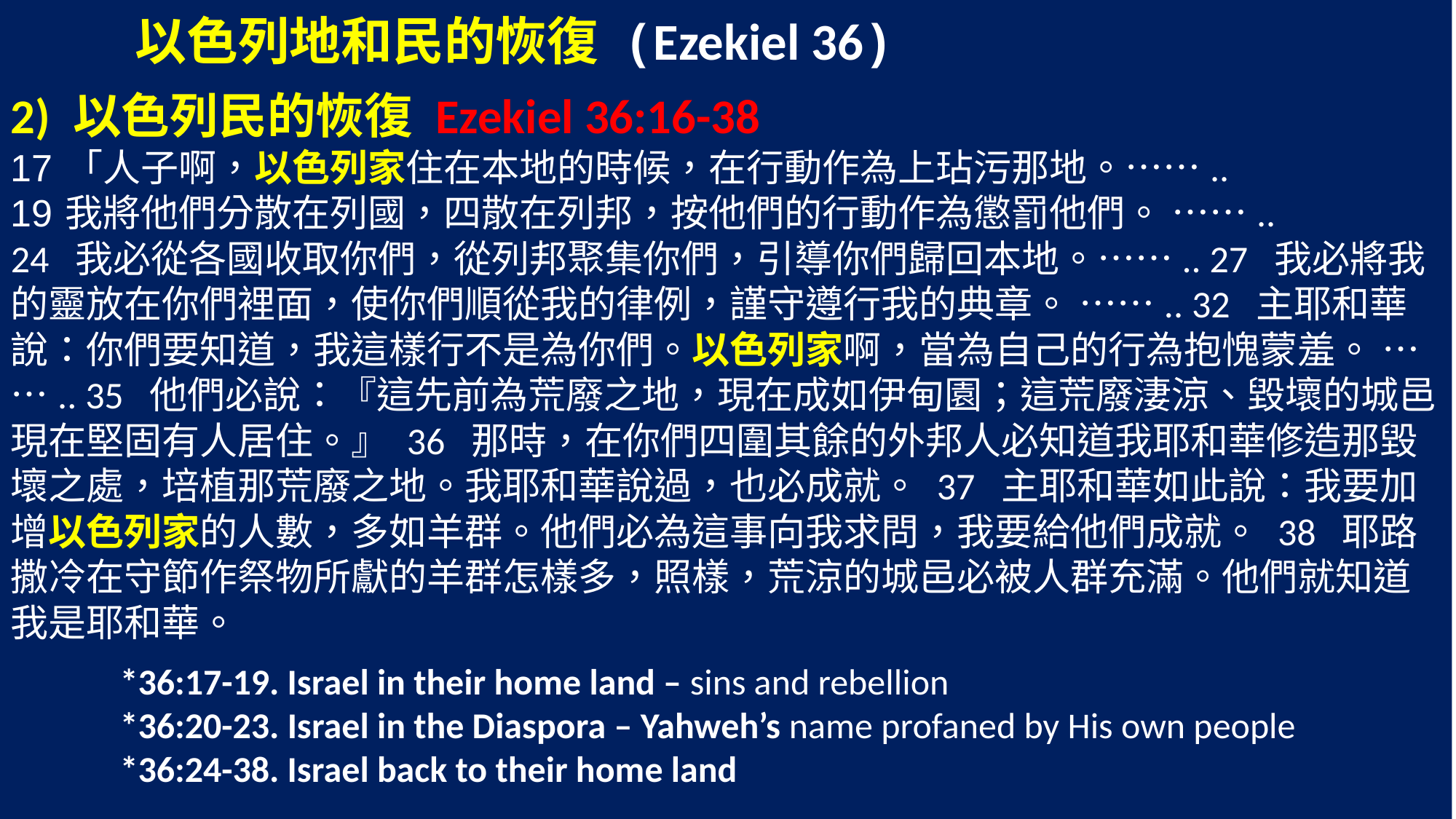

以色列地和民的恢復 (Ezekiel 36)

2) 以色列民的恢復 Ezekiel 36:16-38
「人子啊，以色列家住在本地的時候，在行動作為上玷污那地。……..
我將他們分散在列國，四散在列邦，按他們的行動作為懲罰他們。 ……..
24  我必從各國收取你們，從列邦聚集你們，引導你們歸回本地。…….. 27  我必將我的靈放在你們裡面，使你們順從我的律例，謹守遵行我的典章。 …….. 32  主耶和華說：你們要知道，我這樣行不是為你們。以色列家啊，當為自己的行為抱愧蒙羞。 …….. 35  他們必說：『這先前為荒廢之地，現在成如伊甸園；這荒廢淒涼、毀壞的城邑現在堅固有人居住。』 36  那時，在你們四圍其餘的外邦人必知道我耶和華修造那毀壞之處，培植那荒廢之地。我耶和華說過，也必成就。 37  主耶和華如此說：我要加增以色列家的人數，多如羊群。他們必為這事向我求問，我要給他們成就。 38  耶路撒冷在守節作祭物所獻的羊群怎樣多，照樣，荒涼的城邑必被人群充滿。他們就知道我是耶和華。

	*36:17-19. Israel in their home land – sins and rebellion
	*36:20-23. Israel in the Diaspora – Yahweh’s name profaned by His own people
	*36:24-38. Israel back to their home land